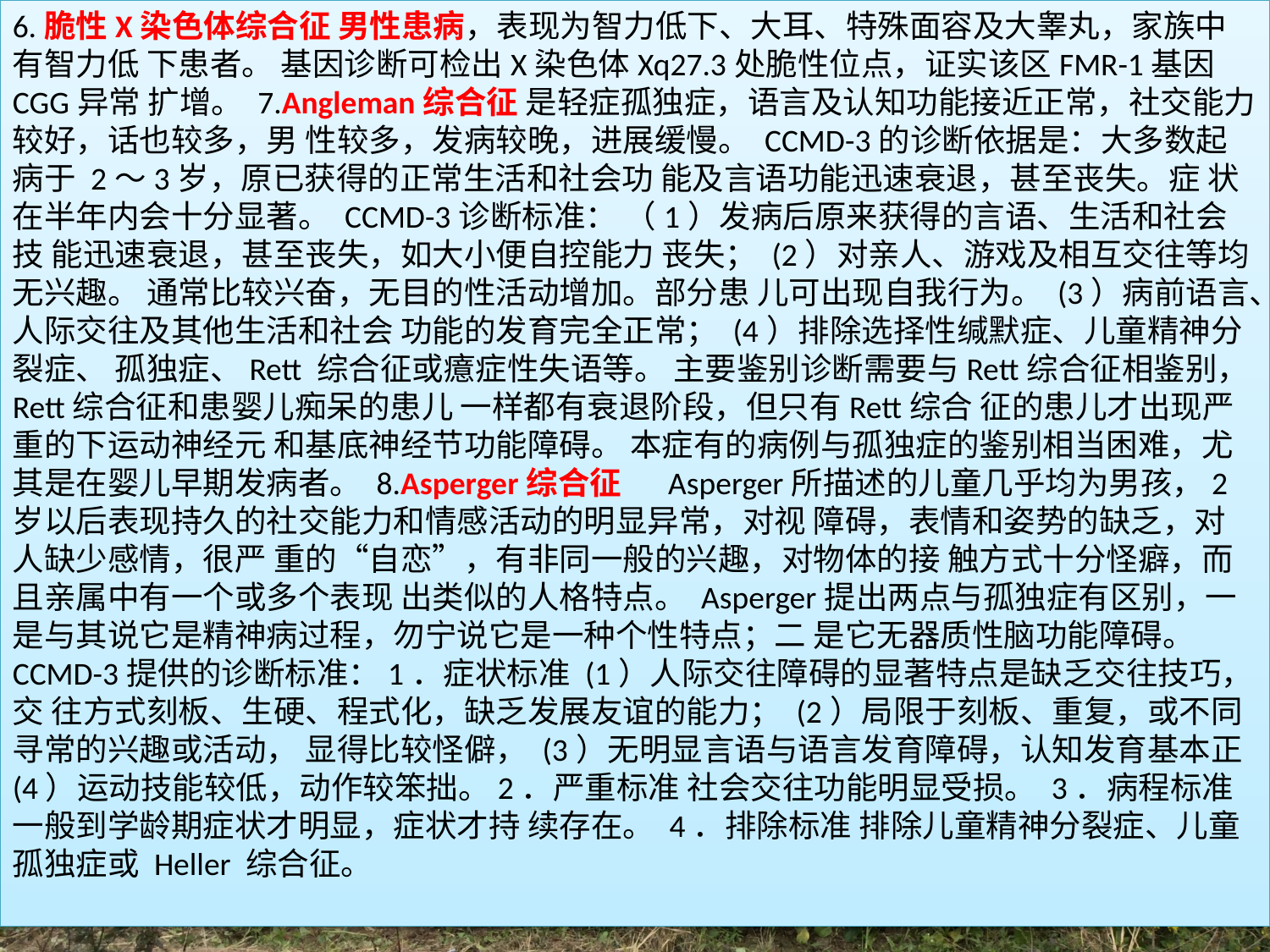

6.脆性X染色体综合征 男性患病，表现为智力低下、大耳、特殊面容及大睾丸，家族中有智力低 下患者。 基因诊断可检出X染色体Xq27.3处脆性位点，证实该区FMR-1基因CGG异常 扩增。 7.Angleman综合征 是轻症孤独症，语言及认知功能接近正常，社交能力较好，话也较多，男 性较多，发病较晚，进展缓慢。 CCMD-3的诊断依据是：大多数起病于 2～3岁，原已获得的正常生活和社会功 能及言语功能迅速衰退，甚至丧失。症 状在半年内会十分显著。 CCMD-3诊断标准： （1）发病后原来获得的言语、生活和社会技 能迅速衰退，甚至丧失，如大小便自控能力 丧失； (2）对亲人、游戏及相互交往等均无兴趣。 通常比较兴奋，无目的性活动增加。部分患 儿可出现自我行为。 (3）病前语言、人际交往及其他生活和社会 功能的发育完全正常； (4）排除选择性缄默症、儿童精神分裂症、 孤独症、Rett 综合征或癔症性失语等。 主要鉴别诊断需要与Rett综合征相鉴别，Rett综合征和患婴儿痴呆的患儿 一样都有衰退阶段，但只有Rett综合 征的患儿才出现严重的下运动神经元 和基底神经节功能障碍。 本症有的病例与孤独症的鉴别相当困难，尤其是在婴儿早期发病者。 8.Asperger综合征 　Asperger所描述的儿童几乎均为男孩，2岁以后表现持久的社交能力和情感活动的明显异常，对视 障碍，表情和姿势的缺乏，对人缺少感情，很严 重的“自恋”，有非同一般的兴趣，对物体的接 触方式十分怪癖，而且亲属中有一个或多个表现 出类似的人格特点。 Asperger提出两点与孤独症有区别，一是与其说它是精神病过程，勿宁说它是一种个性特点；二 是它无器质性脑功能障碍。 CCMD-3提供的诊断标准：1．症状标准 (1）人际交往障碍的显著特点是缺乏交往技巧，交 往方式刻板、生硬、程式化，缺乏发展友谊的能力； (2）局限于刻板、重复，或不同寻常的兴趣或活动， 显得比较怪僻， (3）无明显言语与语言发育障碍，认知发育基本正 (4）运动技能较低，动作较笨拙。2．严重标准 社会交往功能明显受损。 3．病程标准 一般到学龄期症状才明显，症状才持 续存在。 4．排除标准 排除儿童精神分裂症、儿童孤独症或 Heller 综合征。